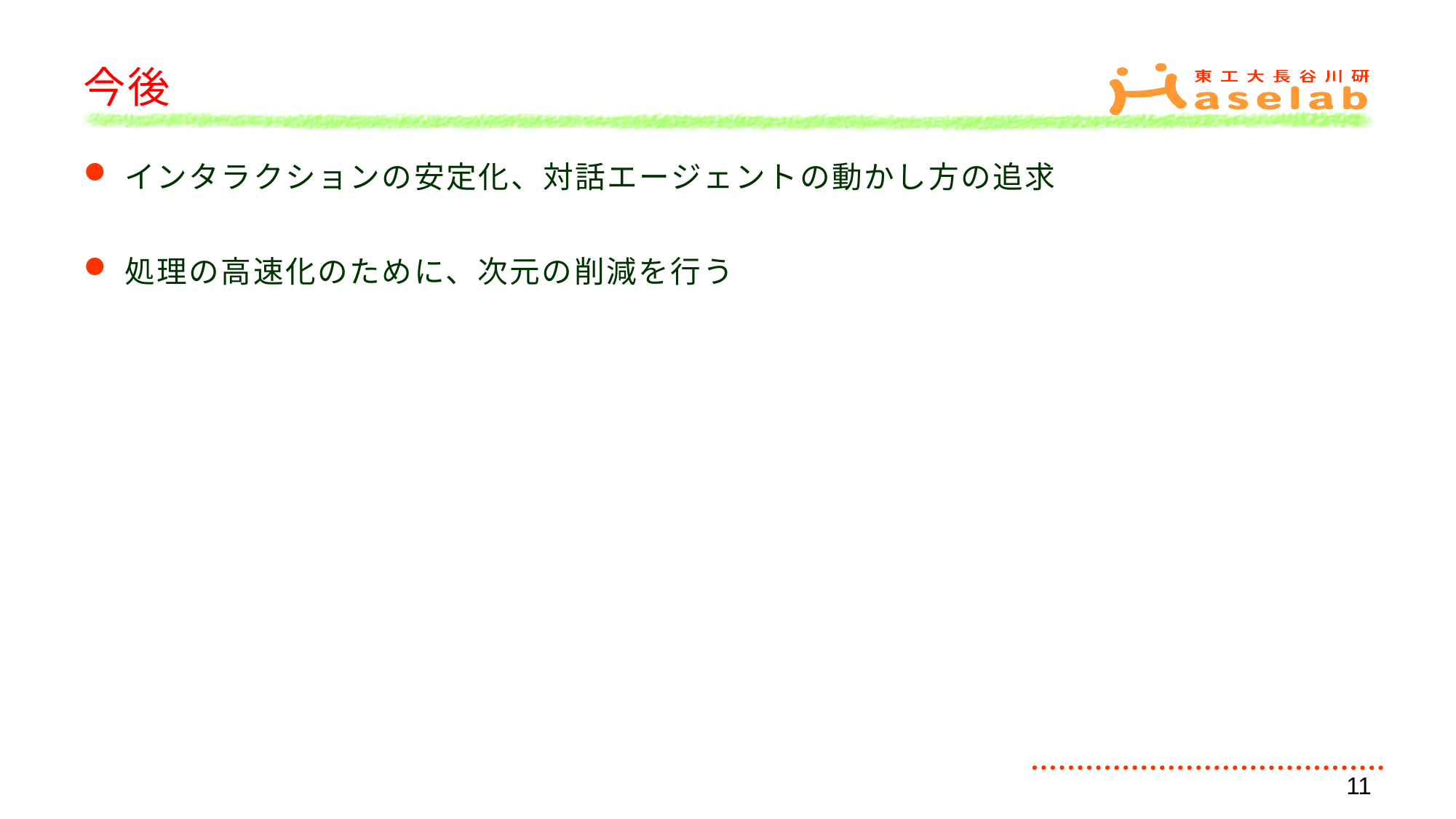

# 今後
インタラクションの安定化、対話エージェントの動かし方の追求

処理の高速化のために、次元の削減を行う
11